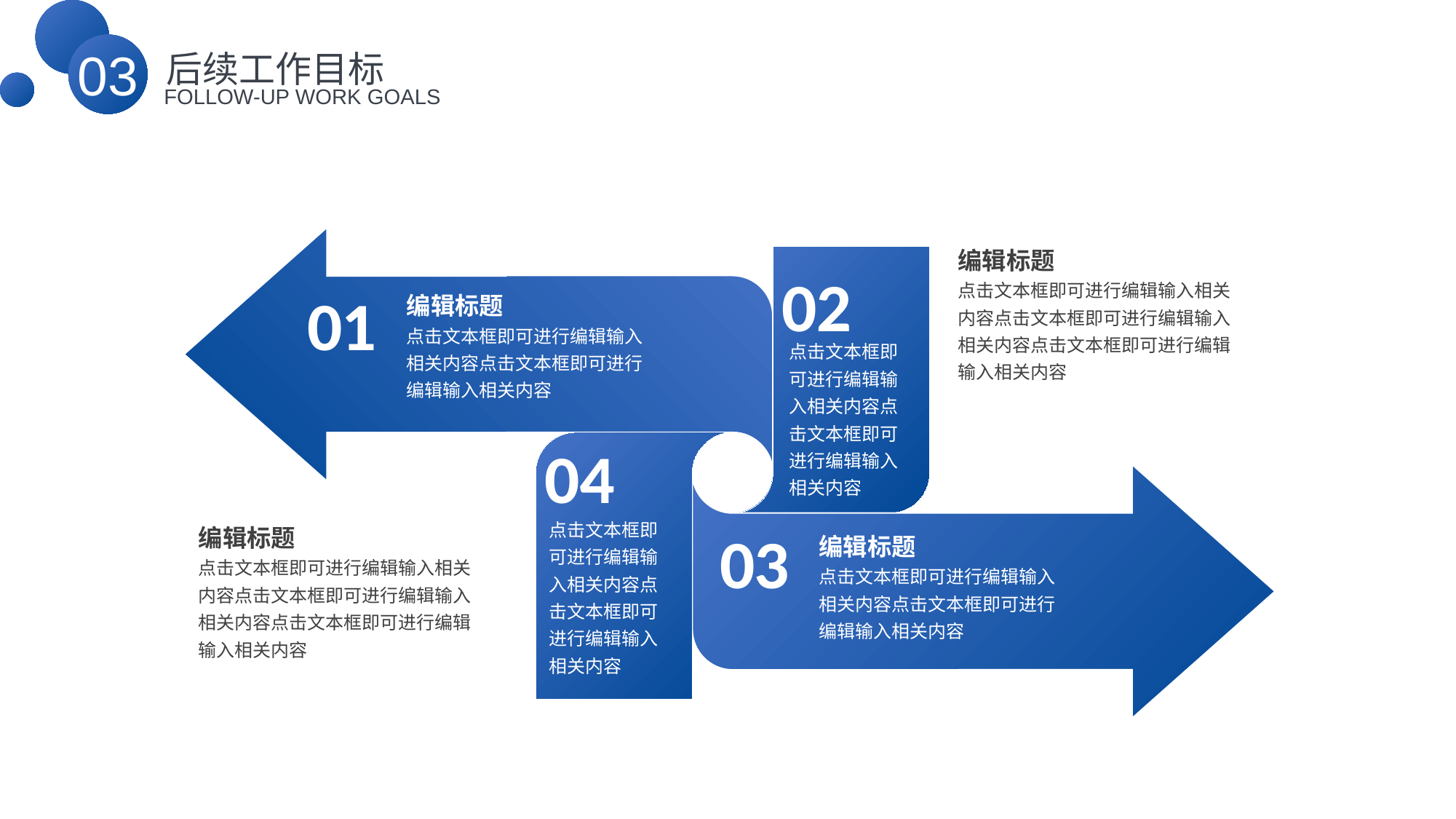

后续工作目标

03

 FOLLOW-UP WORK GOALS

编辑标题

02
点击文本框即可进行编辑输入相关内容点击文本框即可进行编辑输入相关内容点击文本框即可进行编辑输入相关内容
01
编辑标题
点击文本框即可进行编辑输入相关内容点击文本框即可进行编辑输入相关内容
点击文本框即可进行编辑输入相关内容点击文本框即可进行编辑输入相关内容

04

点击文本框即可进行编辑输入相关内容点击文本框即可进行编辑输入相关内容
编辑标题
03
编辑标题
点击文本框即可进行编辑输入相关内容点击文本框即可进行编辑输入相关内容点击文本框即可进行编辑输入相关内容
点击文本框即可进行编辑输入相关内容点击文本框即可进行编辑输入相关内容